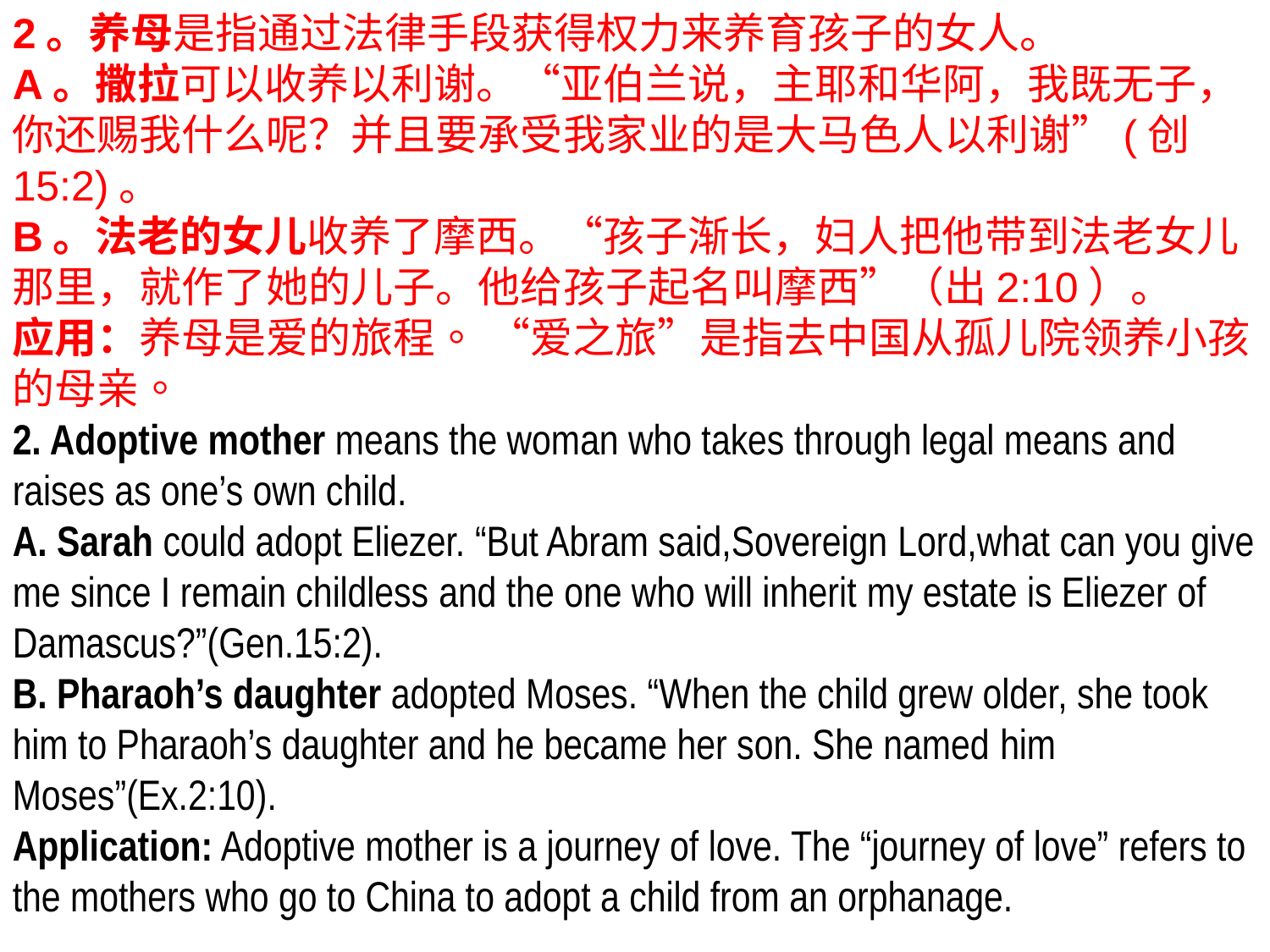

2。养母是指通过法律手段获得权力来养育孩子的女人。
A。撒拉可以收养以利谢。“亚伯兰说，主耶和华阿，我既无子，你还赐我什么呢？并且要承受我家业的是大马色人以利谢”(创15:2)。
B。法老的女儿收养了摩西。“孩子渐长，妇人把他带到法老女儿那里，就作了她的儿子。他给孩子起名叫摩西”（出2:10）。
应用：养母是爱的旅程。 “爱之旅”是指去中国从孤儿院领养小孩的母亲。
2. Adoptive mother means the woman who takes through legal means and raises as one’s own child.
A. Sarah could adopt Eliezer. “But Abram said,Sovereign Lord,what can you give me since I remain childless and the one who will inherit my estate is Eliezer of Damascus?”(Gen.15:2).
B. Pharaoh’s daughter adopted Moses. “When the child grew older, she took him to Pharaoh’s daughter and he became her son. She named him Moses”(Ex.2:10).
Application: Adoptive mother is a journey of love. The “journey of love” refers to the mothers who go to China to adopt a child from an orphanage.